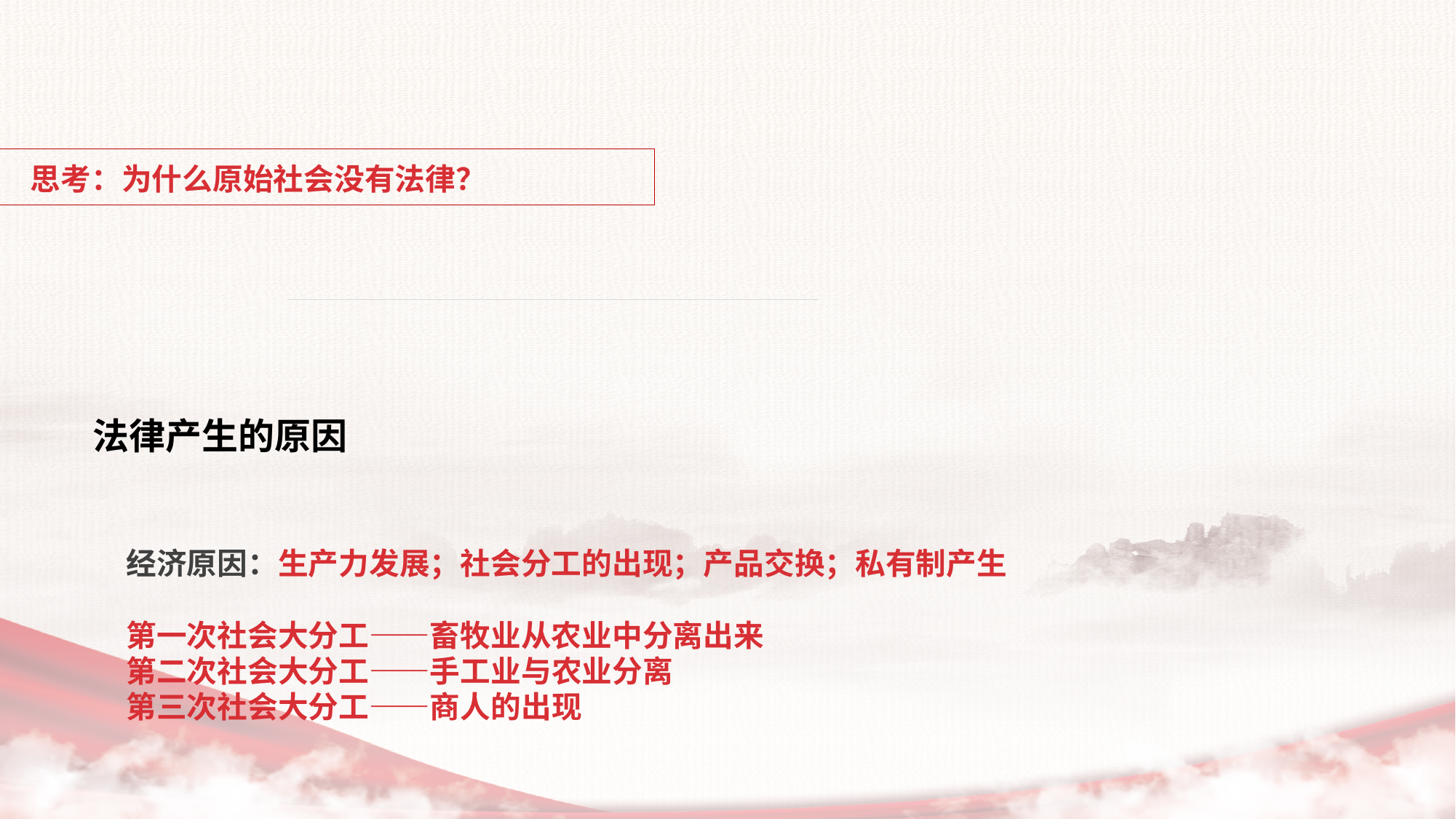

#
 思考：为什么原始社会没有法律？
 法律产生的原因
经济原因：生产力发展；社会分工的出现；产品交换；私有制产生

第一次社会大分工——畜牧业从农业中分离出来
第二次社会大分工——手工业与农业分离
第三次社会大分工——商人的出现